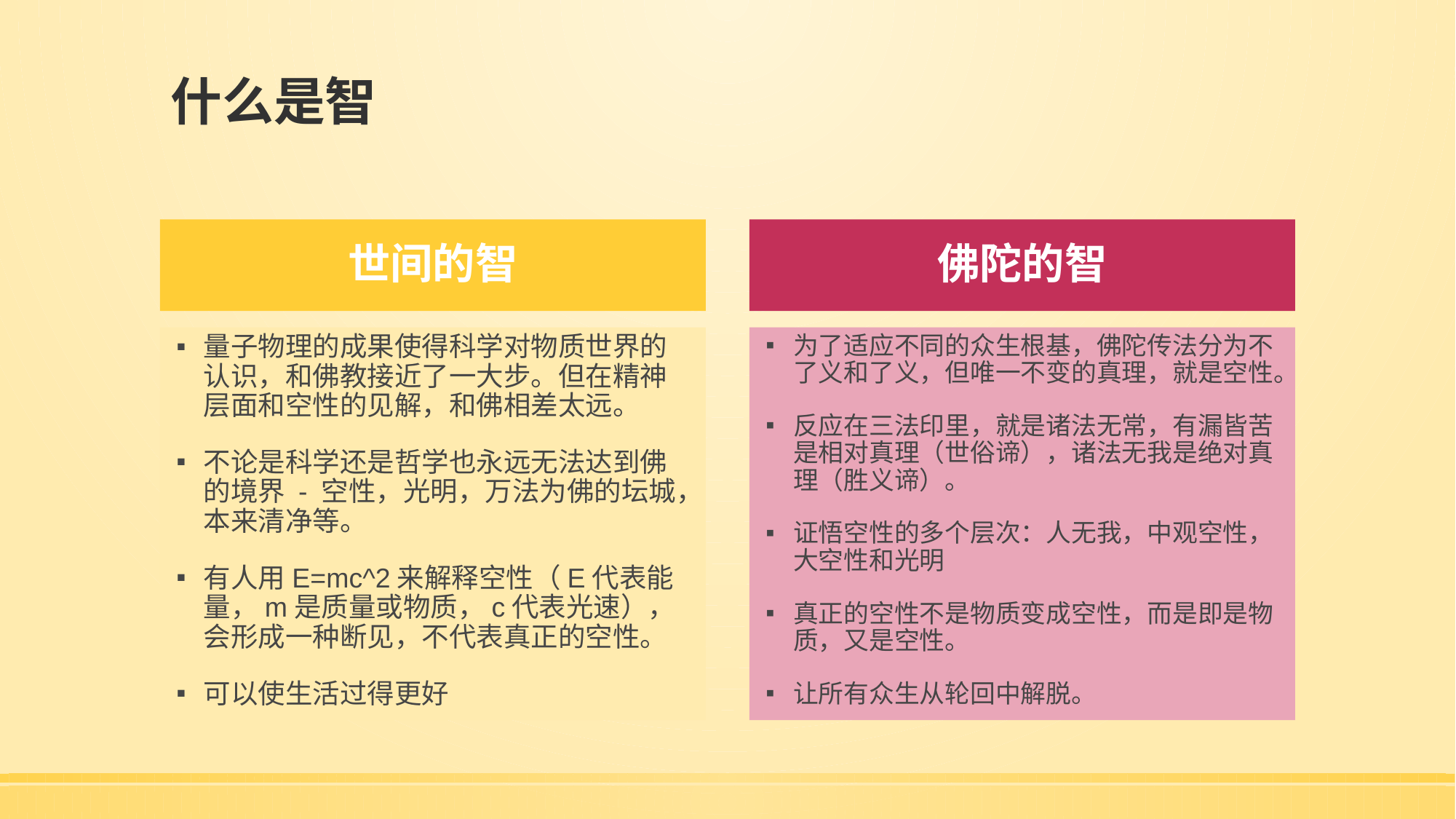

# 什么是智
世间的智
佛陀的智
量子物理的成果使得科学对物质世界的认识，和佛教接近了一大步。但在精神层面和空性的见解，和佛相差太远。
不论是科学还是哲学也永远无法达到佛的境界 - 空性，光明，万法为佛的坛城，本来清净等。
有人用E=mc^2来解释空性（E代表能量，m是质量或物质，c代表光速），会形成一种断见，不代表真正的空性。
可以使生活过得更好
为了适应不同的众生根基，佛陀传法分为不了义和了义，但唯一不变的真理，就是空性。
反应在三法印里，就是诸法无常，有漏皆苦是相对真理（世俗谛），诸法无我是绝对真理（胜义谛）。
证悟空性的多个层次：人无我，中观空性，大空性和光明
真正的空性不是物质变成空性，而是即是物质，又是空性。
让所有众生从轮回中解脱。